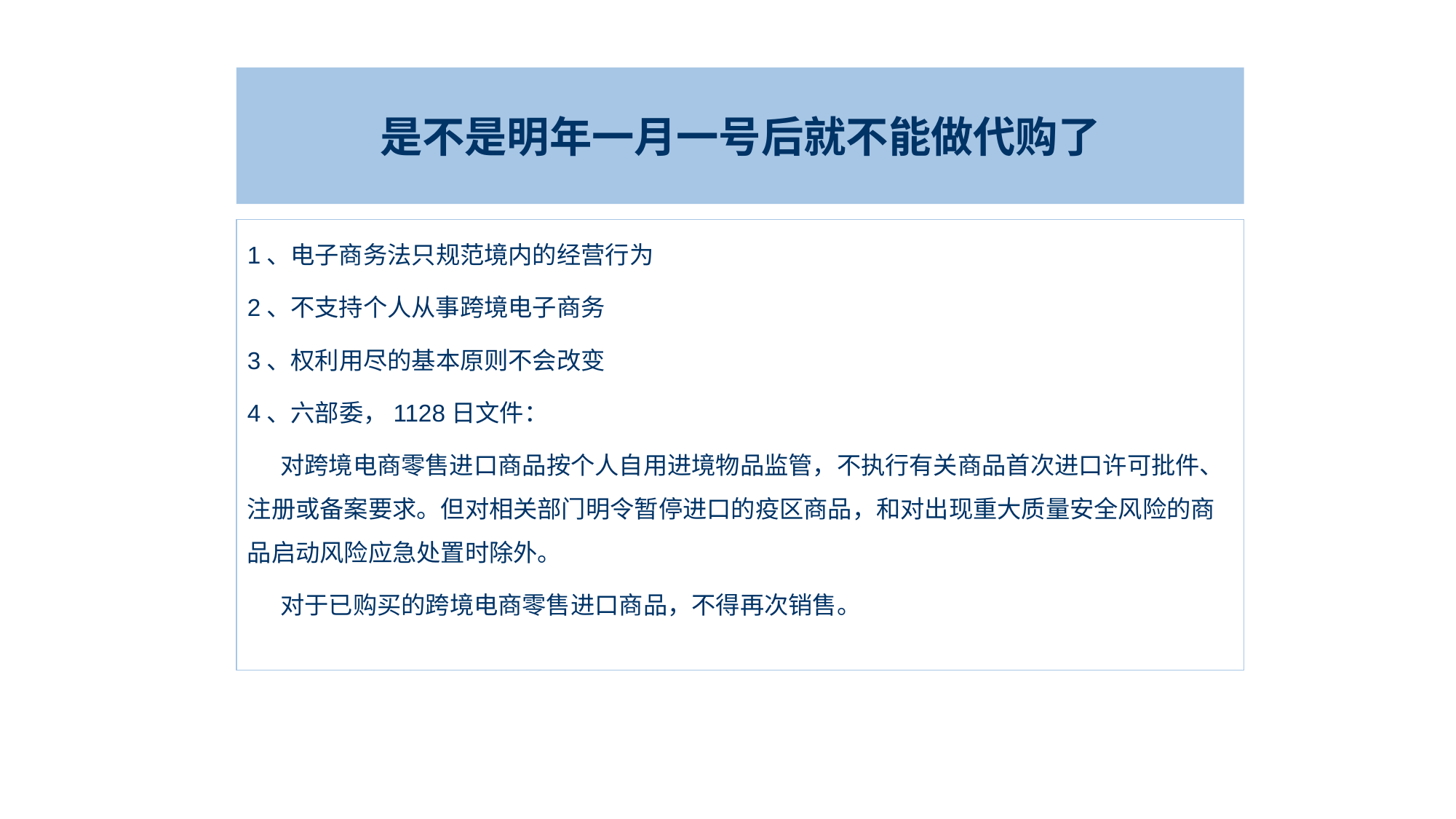

# 是不是明年一月一号后就不能做代购了
1、电子商务法只规范境内的经营行为
2、不支持个人从事跨境电子商务
3、权利用尽的基本原则不会改变
4、六部委，1128日文件：
     对跨境电商零售进口商品按个人自用进境物品监管，不执行有关商品首次进口许可批件、注册或备案要求。但对相关部门明令暂停进口的疫区商品，和对出现重大质量安全风险的商品启动风险应急处置时除外。
     对于已购买的跨境电商零售进口商品，不得再次销售。